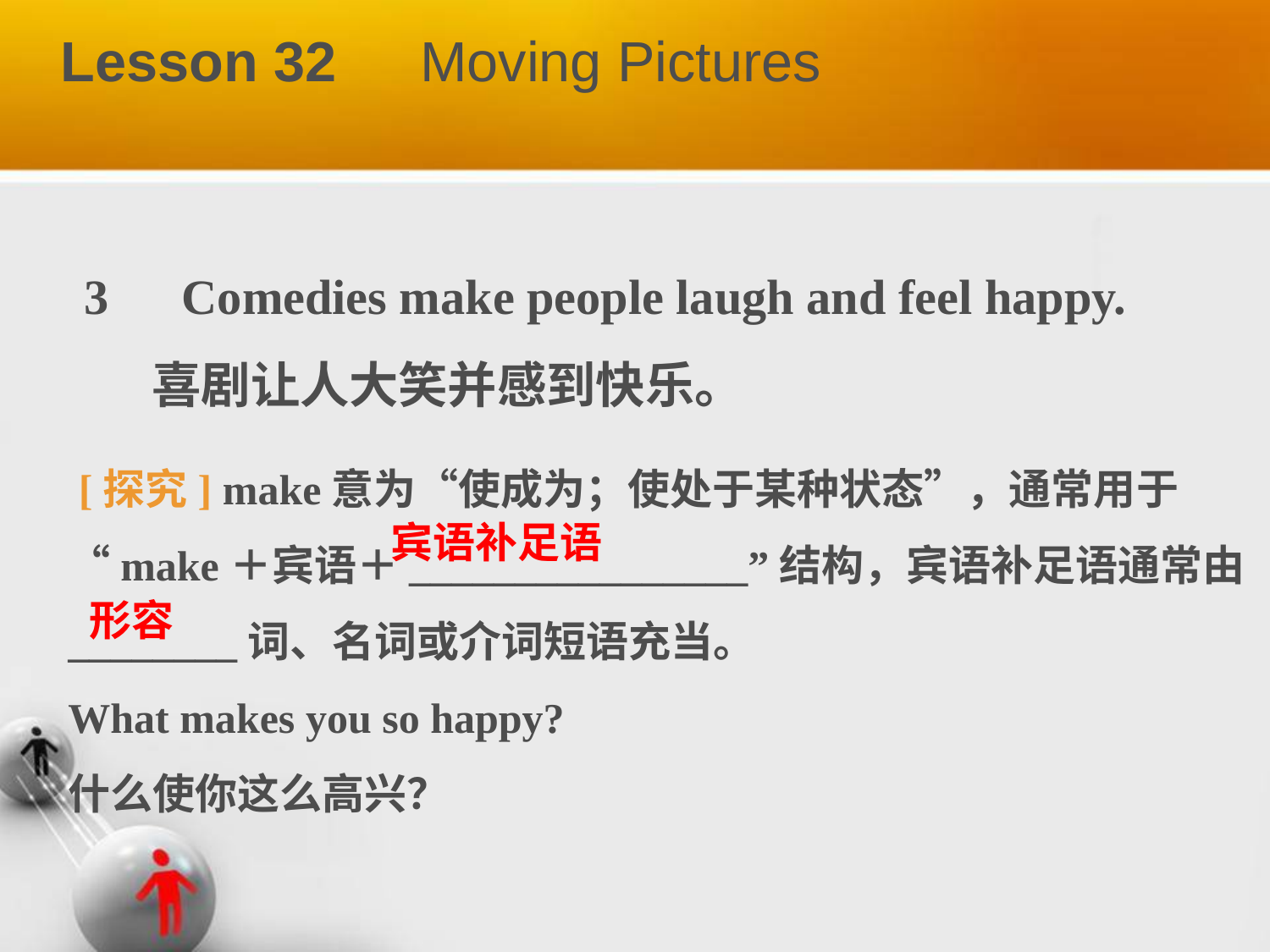

Lesson 32　Moving Pictures
3　Comedies make people laugh and feel happy.
     喜剧让人大笑并感到快乐。
 [探究] make意为“使成为；使处于某种状态”，通常用于“make＋宾语＋________________”结构，宾语补足语通常由________词、名词或介词短语充当。
What makes you so happy?
什么使你这么高兴？
宾语补足语
形容